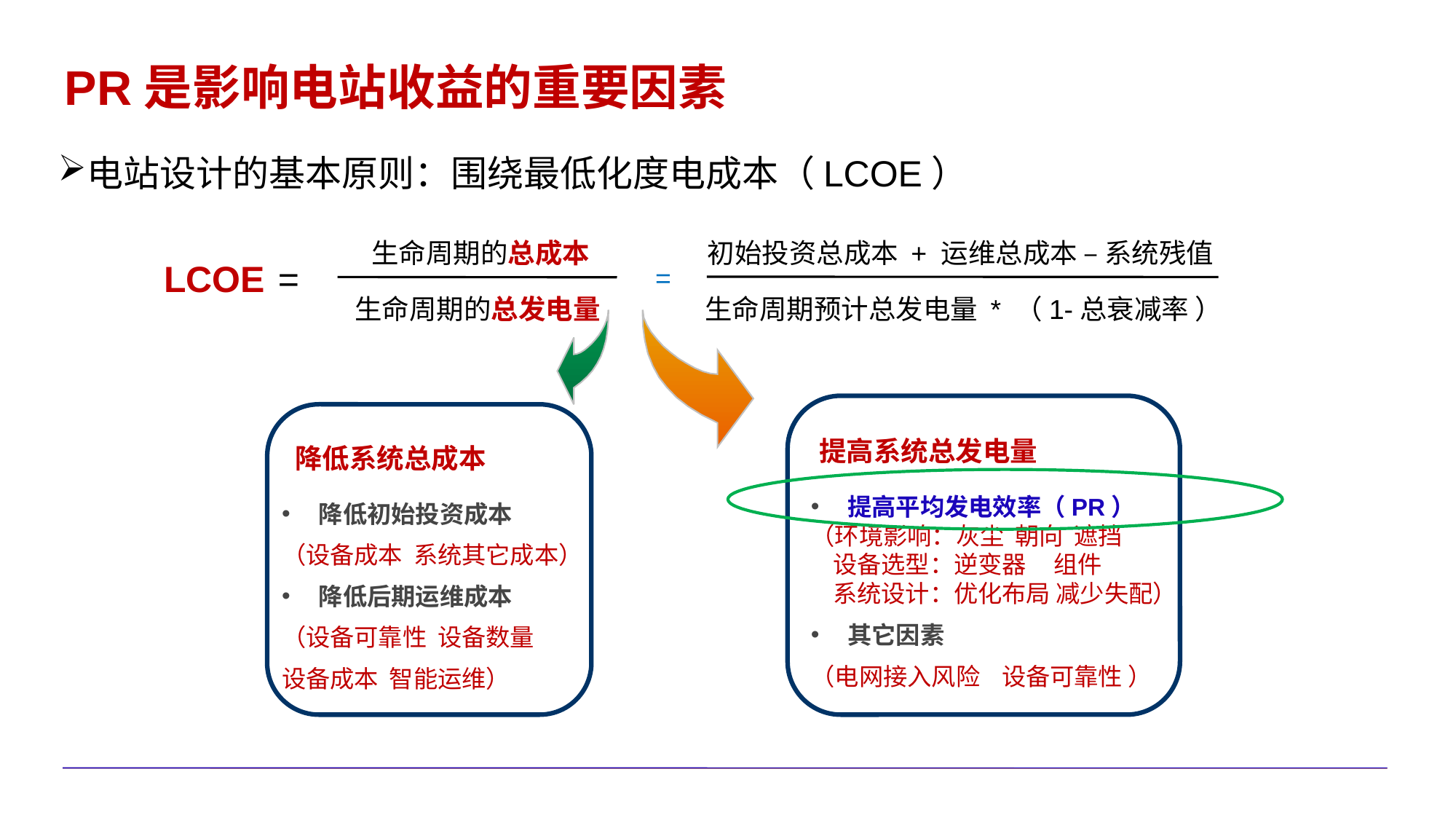

PR是影响电站收益的重要因素

电站设计的基本原则：围绕最低化度电成本（LCOE）
生命周期的总成本
初始投资总成本 + 运维总成本 – 系统残值
LCOE
=
=
生命周期预计总发电量 * （1-总衰减率 ）
生命周期的总发电量

提高系统总发电量
 降低系统总成本
 降低初始投资成本
（设备成本  系统其它成本）
 降低后期运维成本
（设备可靠性  设备数量
设备成本  智能运维）

 提高平均发电效率（PR）
（环境影响：灰尘  朝向  遮挡
   设备选型：逆变器     组件
   系统设计：优化布局 减少失配）
 其它因素
（电网接入风险    设备可靠性 ）